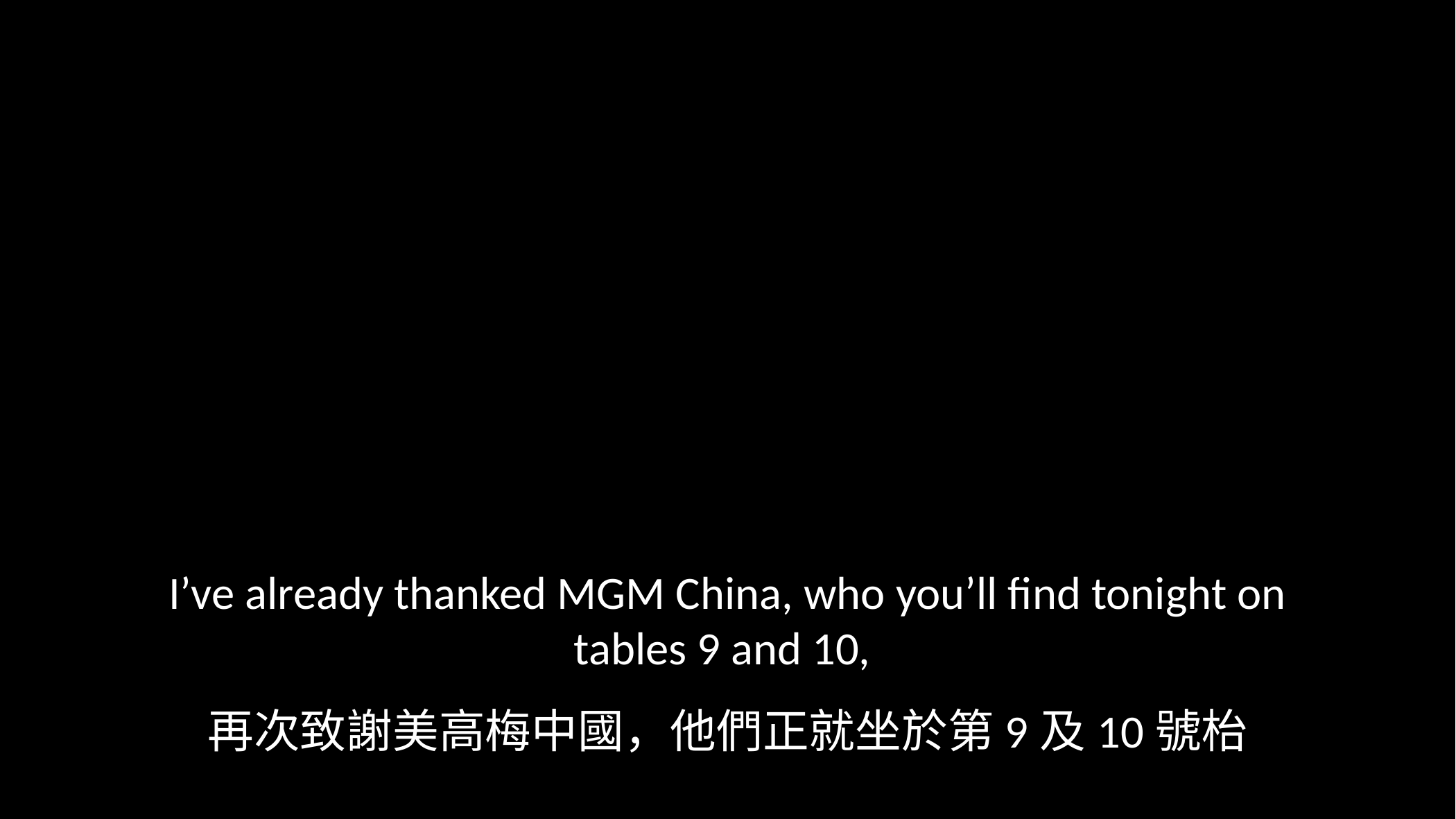

I’ve already thanked MGM China, who you’ll find tonight on tables 9 and 10,

再次致謝美高梅中國，他們正就坐於第9及10號枱